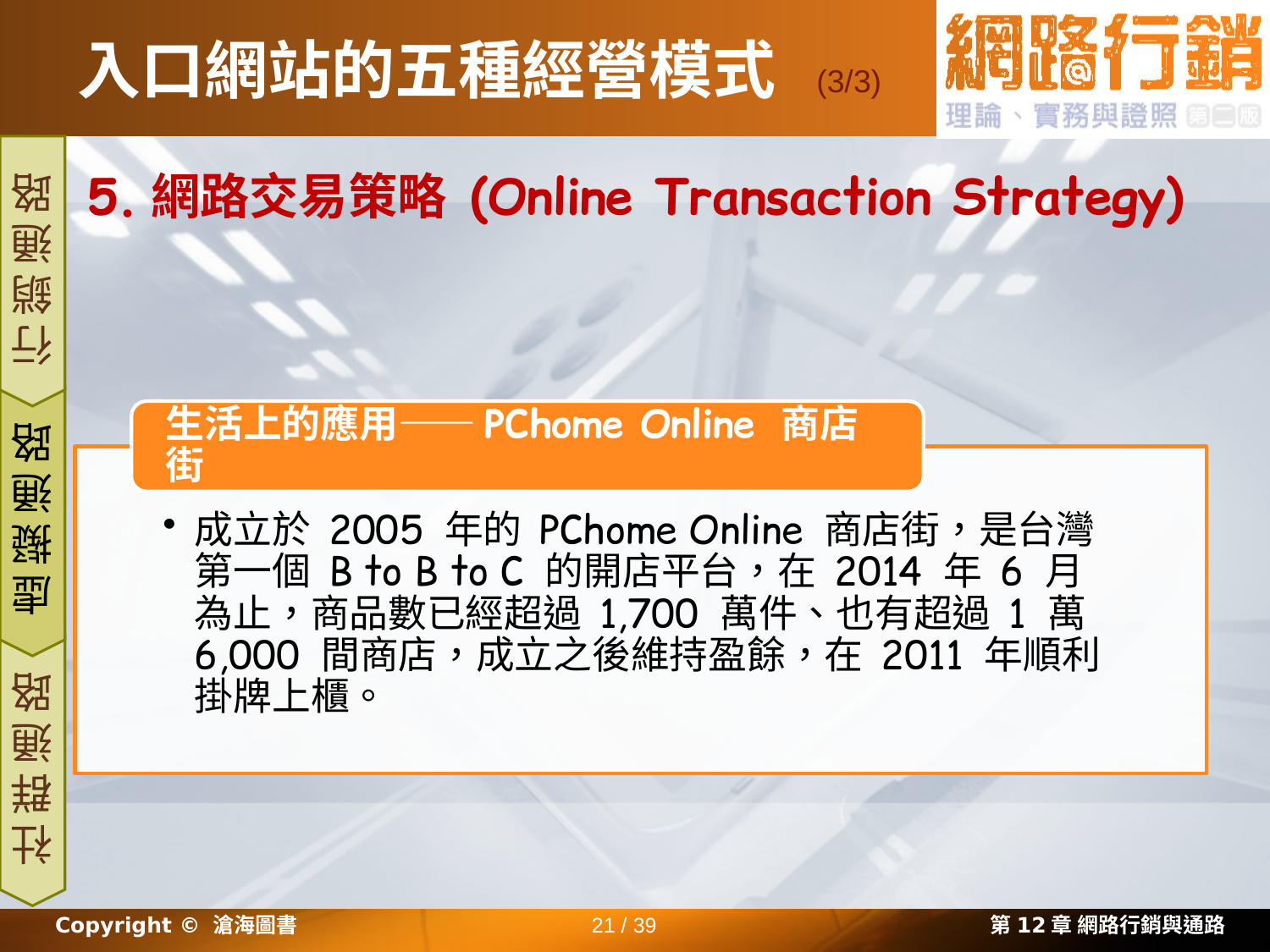

# 入口網站的五種經營模式
(3/3)
5.網路交易策略 (Online Transaction Strategy)
行銷通路
成立於 2005 年的 PChome Online 商店街，是台灣第一個 B to B to C 的開店平台，在 2014 年 6 月為止，商品數已經超過 1,700 萬件、也有超過 1 萬 6,000 間商店，成立之後維持盈餘，在 2011 年順利掛牌上櫃。
生活上的應用——PChome Online 商店街
虛擬通路
社群通路
Copyright © 滄海圖書
21 / 39
第12章 網路行銷與通路